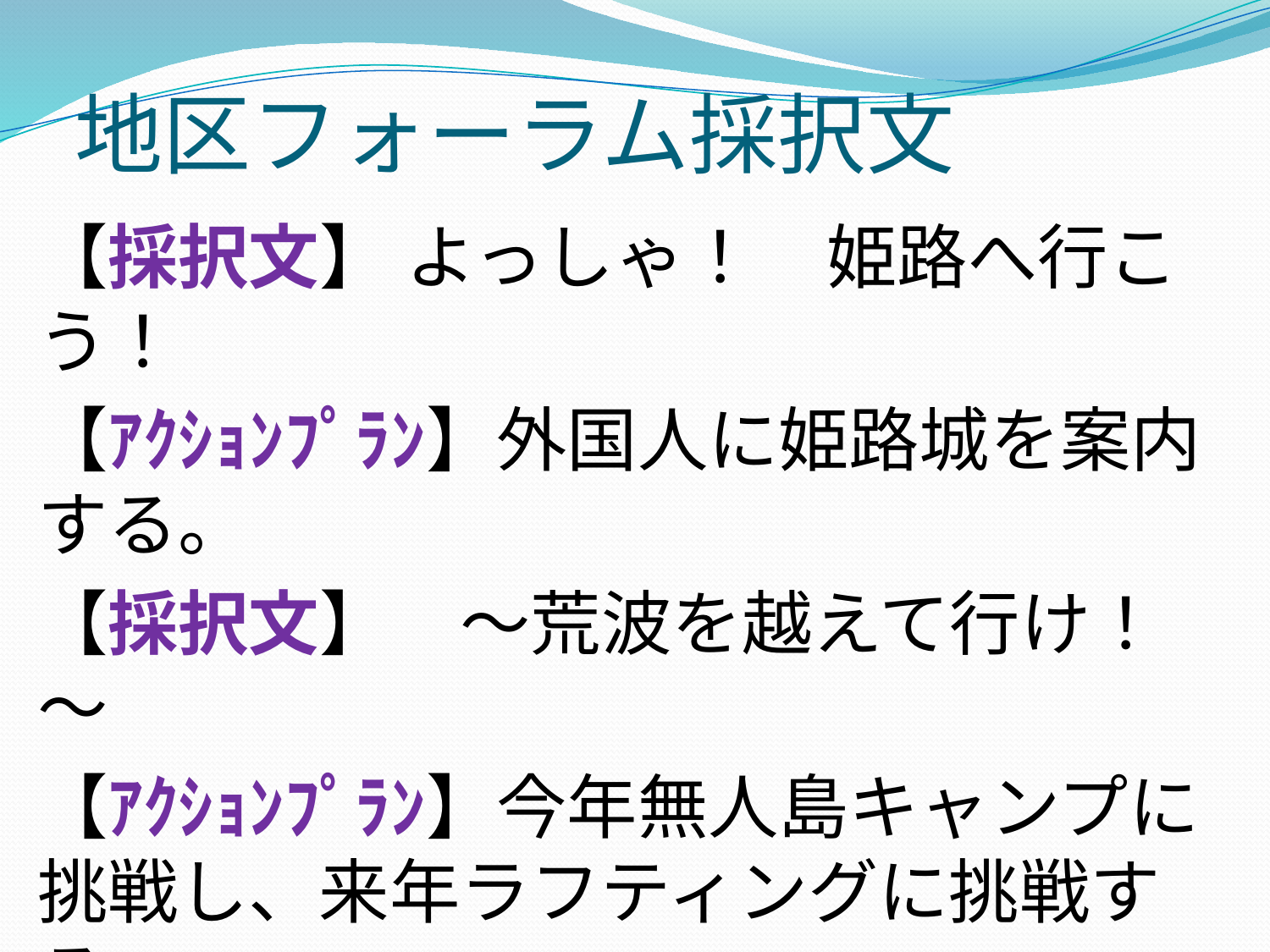

# 地区フォーラム採択文
【採択文】 よっしゃ！　姫路へ行こう！
【ｱｸｼｮﾝﾌﾟﾗﾝ】外国人に姫路城を案内する。
【採択文】　～荒波を越えて行け！～
【ｱｸｼｮﾝﾌﾟﾗﾝ】今年無人島キャンプに挑戦し、来年ラフティングに挑戦する。